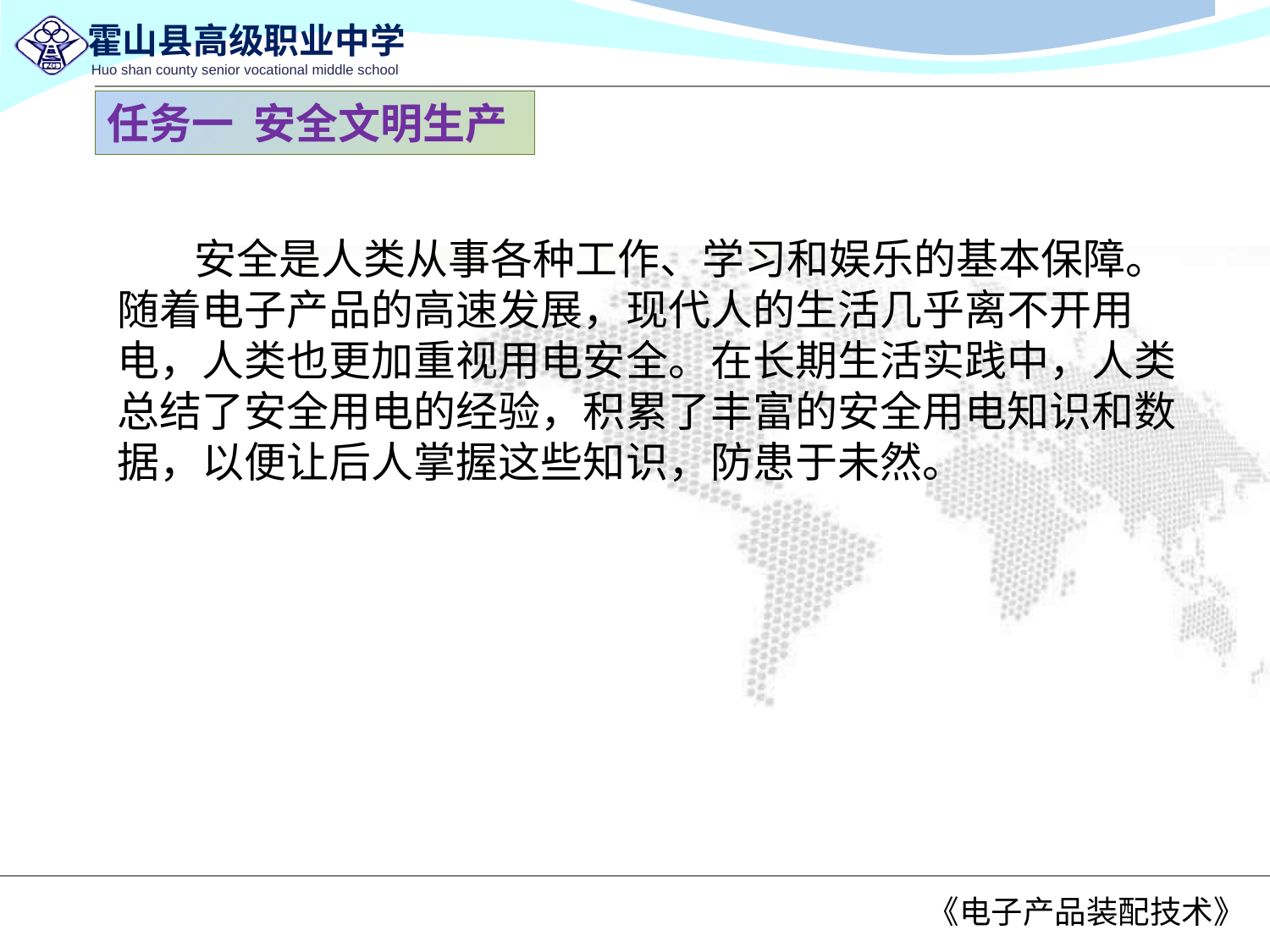

任务一  安全文明生产
       安全是人类从事各种工作、学习和娱乐的基本保障。随着电子产品的高速发展，现代人的生活几乎离不开用电，人类也更加重视用电安全。在长期生活实践中，人类总结了安全用电的经验，积累了丰富的安全用电知识和数据，以便让后人掌握这些知识，防患于未然。